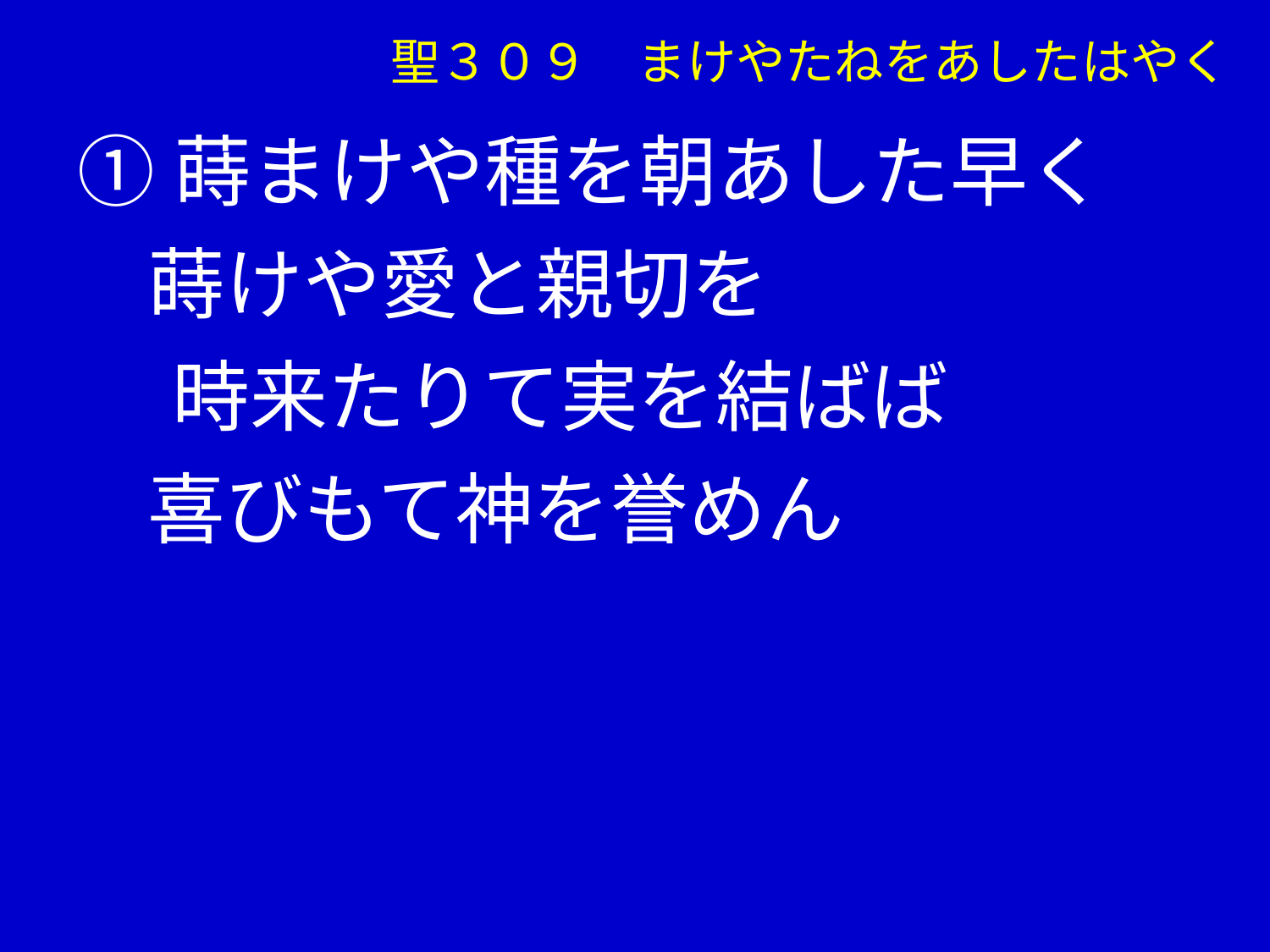

聖３０９　まけやたねをあしたはやく
①蒔まけや種を朝あした早く
   蒔けや愛と親切を
　 時来たりて実を結ばば
   喜びもて神を誉めん